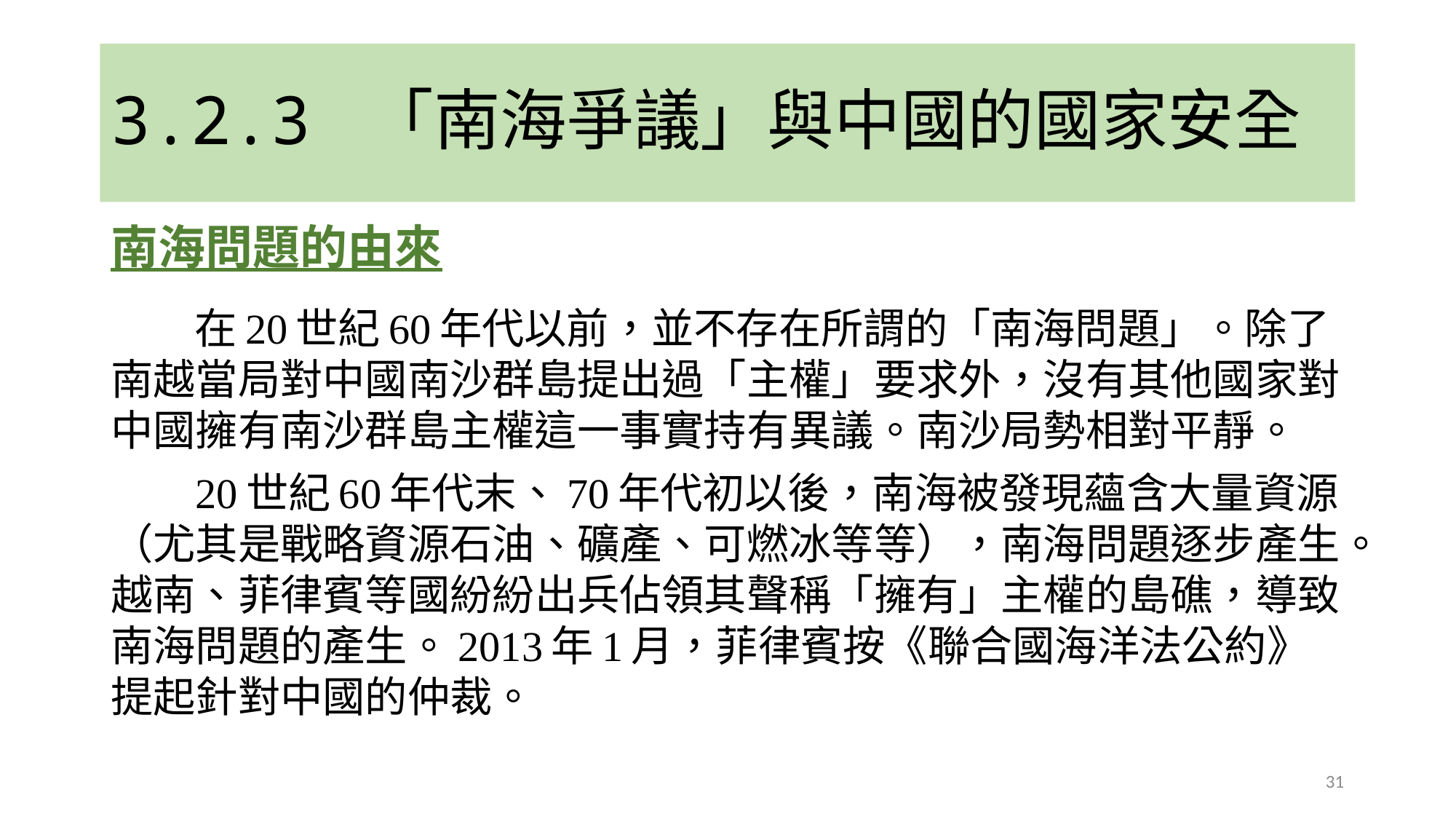

# 3.2.3 「南海爭議」與中國的國家安全
南海問題的由來
        在20世紀60年代以前，並不存在所謂的「南海問題」。除了南越當局對中國南沙群島提出過「主權」要求外，沒有其他國家對中國擁有南沙群島主權這一事實持有異議。南沙局勢相對平靜。
        20世紀60年代末、70年代初以後，南海被發現蘊含大量資源（尤其是戰略資源石油、礦產、可燃冰等等），南海問題逐步產生。越南、菲律賓等國紛紛出兵佔領其聲稱「擁有」主權的島礁，導致南海問題的產生。2013年1月，菲律賓按《聯合國海洋法公約》提起針對中國的仲裁。

31